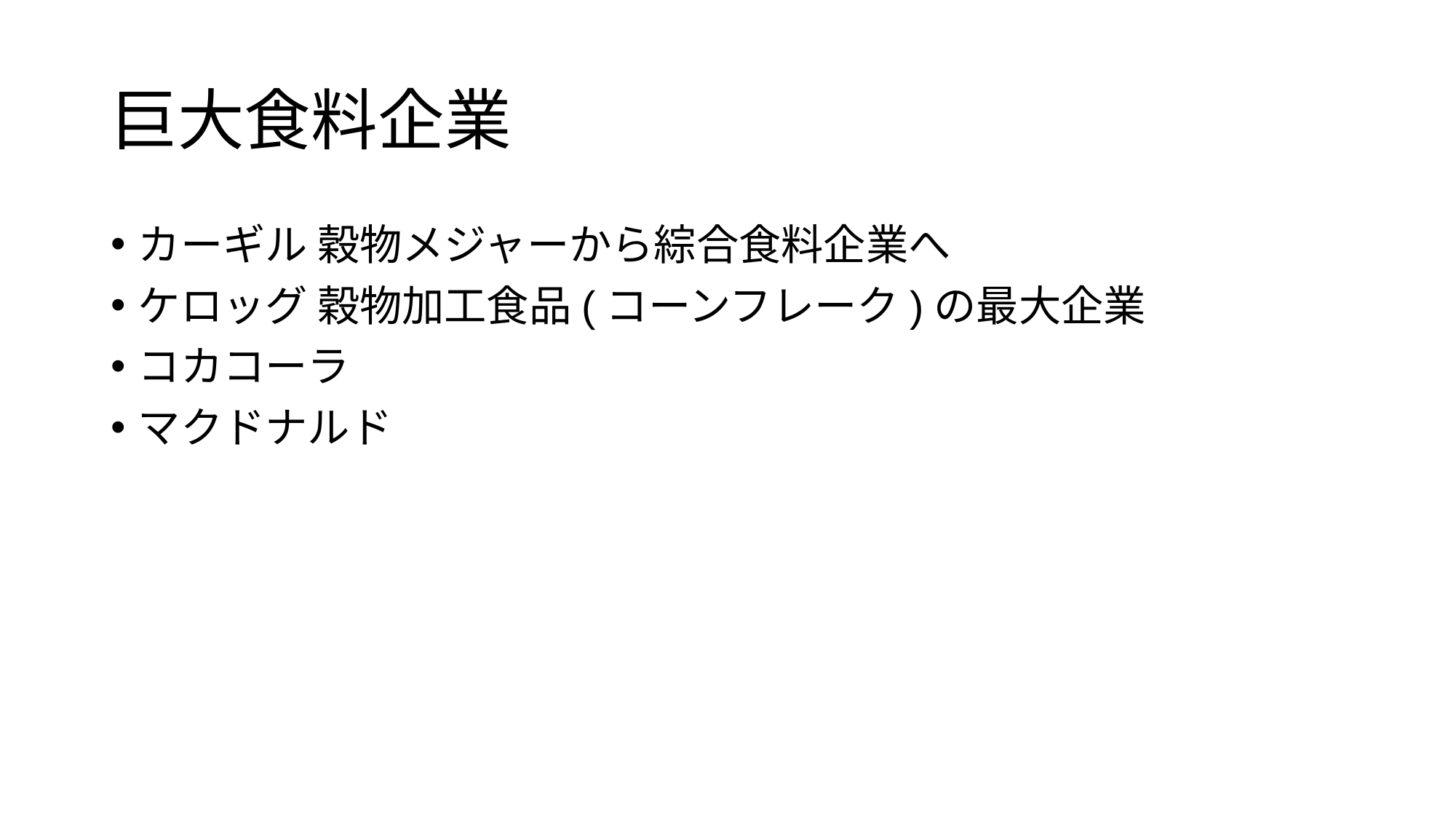

# 巨大食料企業
カーギル 穀物メジャーから綜合食料企業へ
ケロッグ 穀物加工食品(コーンフレーク)の最大企業
コカコーラ
マクドナルド